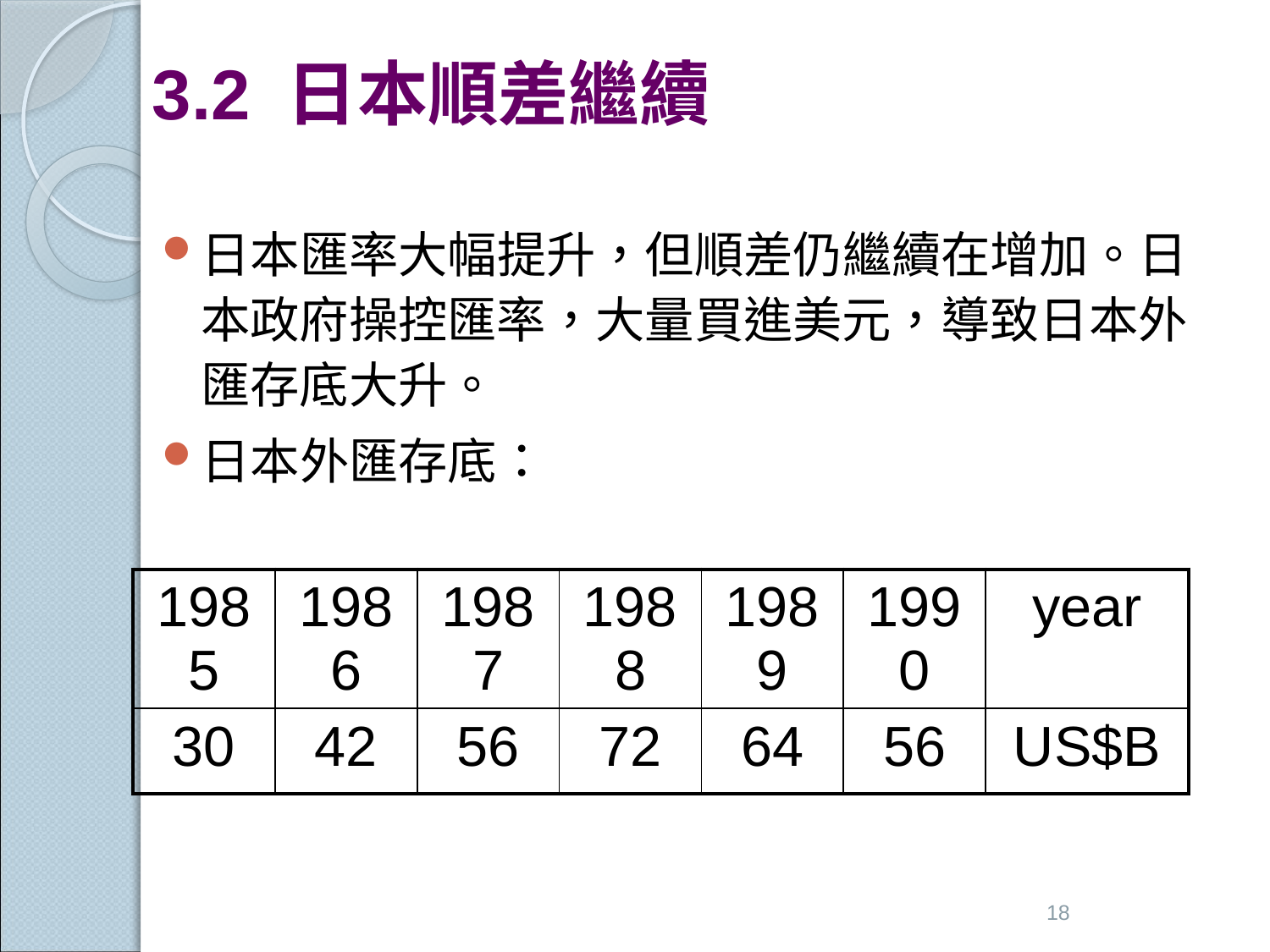

# 3.2 日本順差繼續
日本匯率大幅提升，但順差仍繼續在增加。日本政府操控匯率，大量買進美元，導致日本外匯存底大升。
日本外匯存底：
| 1985 | 1986 | 1987 | 1988 | 1989 | 1990 | year |
| --- | --- | --- | --- | --- | --- | --- |
| 30 | 42 | 56 | 72 | 64 | 56 | US$B |
18